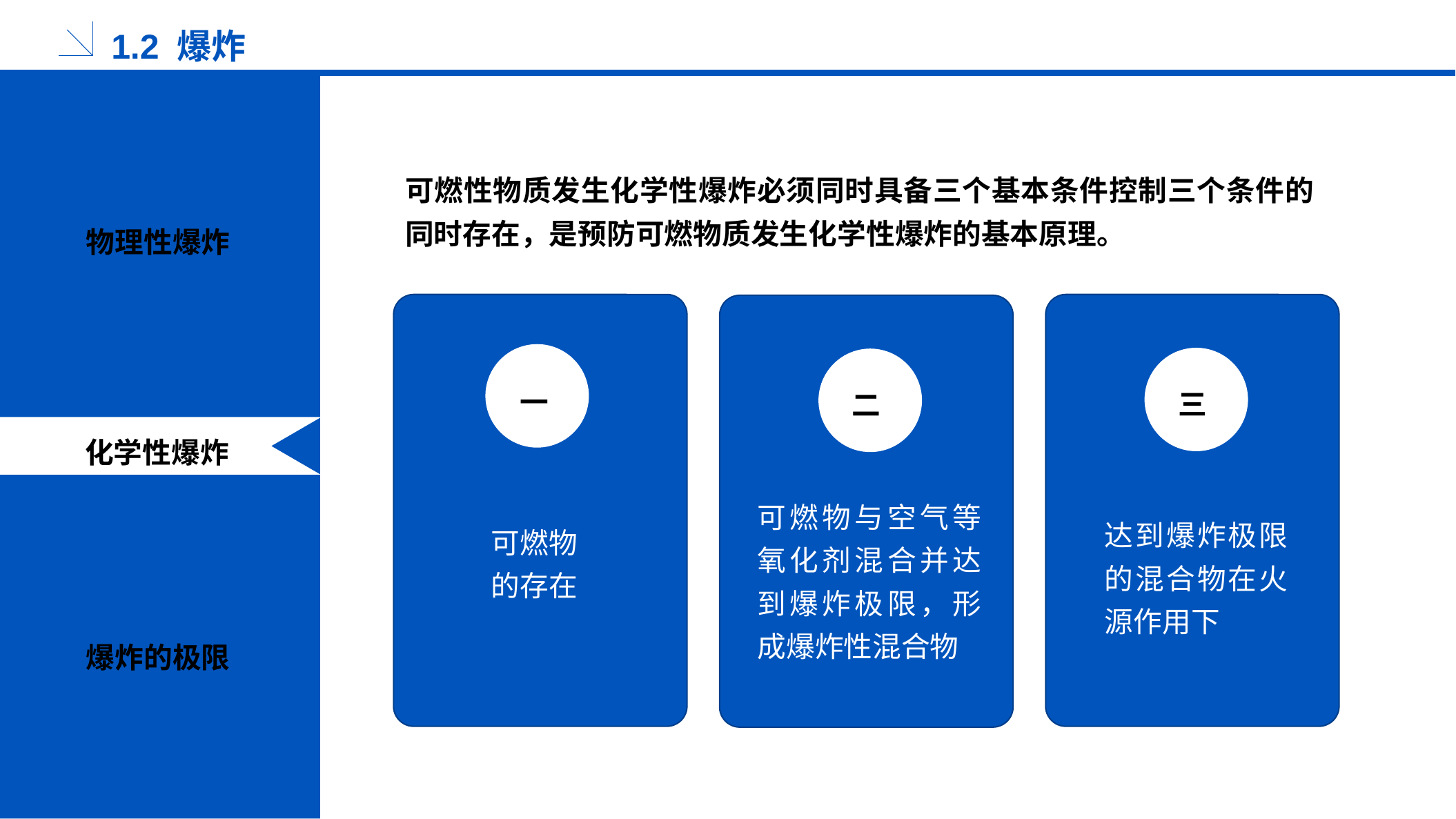

1.2 爆炸

可燃性物质发生化学性爆炸必须同时具备三个基本条件控制三个条件的同时存在，是预防可燃物质发生化学性爆炸的基本原理。
物理性爆炸

一
三
二
化学性爆炸
可燃物与空气等氧化剂混合并达到爆炸极限，形成爆炸性混合物
达到爆炸极限的混合物在火源作用下
可燃物的存在
爆炸的极限